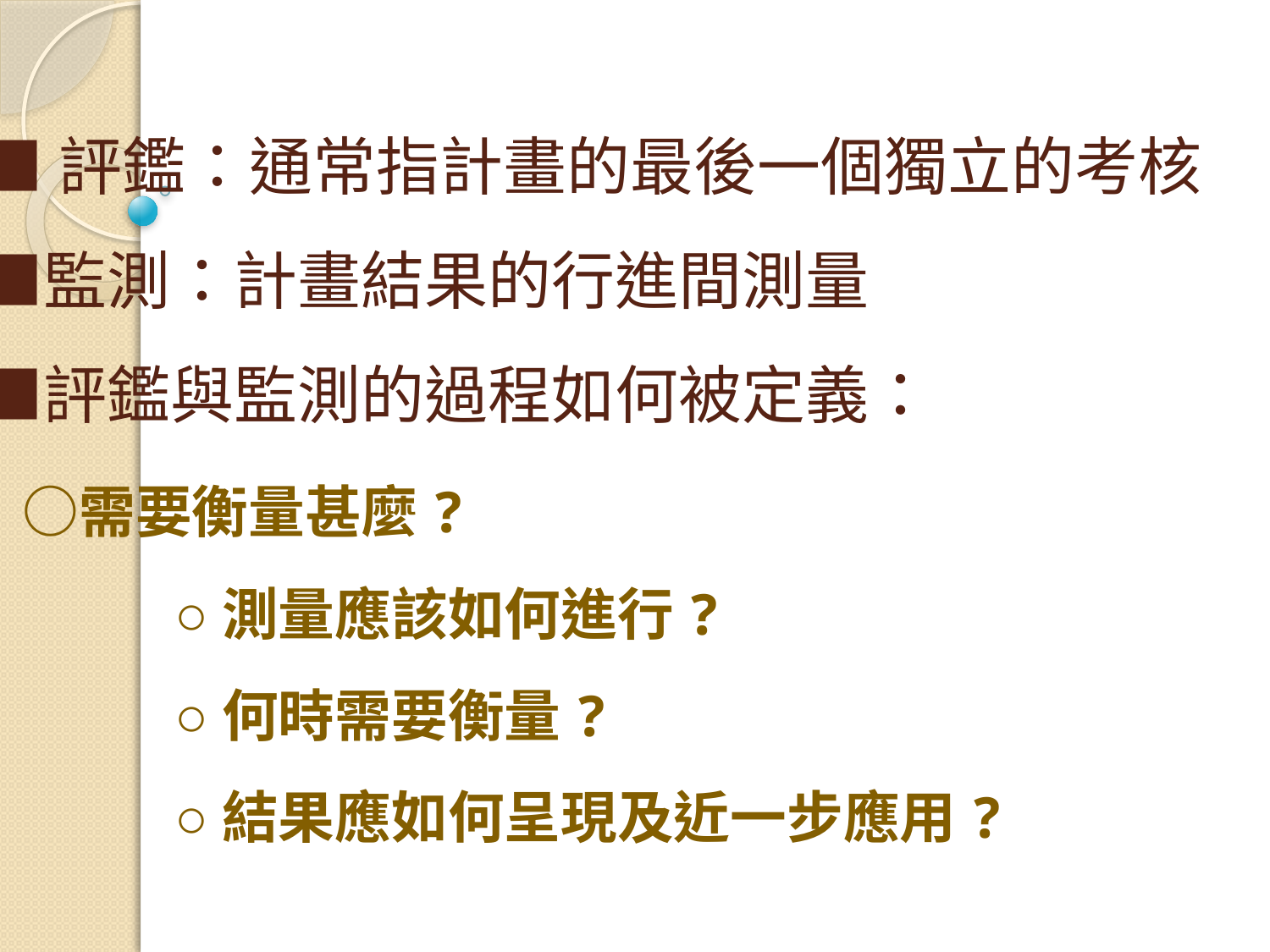

# ■評鑑：通常指計畫的最後一個獨立的考核 ■監測：計畫結果的行進間測量 ■評鑑與監測的過程如何被定義： ○需要衡量甚麼? ○測量應該如何進行? ○何時需要衡量? ○結果應如何呈現及近一步應用?